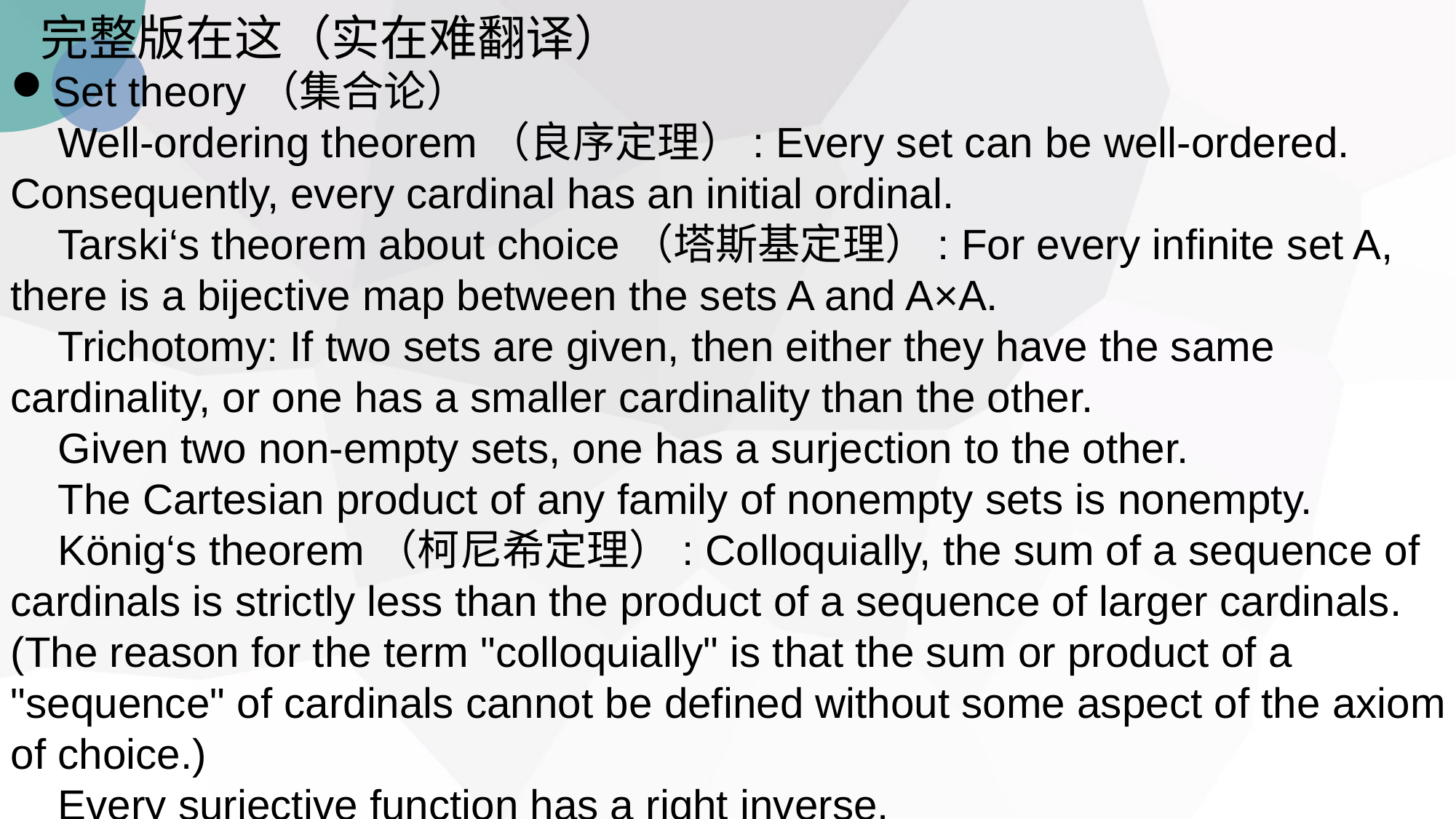

完整版在这（实在难翻译）

Set theory（集合论）
    Well-ordering theorem（良序定理）: Every set can be well-ordered. Consequently, every cardinal has an initial ordinal.
    Tarski‘s theorem about choice（塔斯基定理）: For every infinite set A, there is a bijective map between the sets A and A×A.
    Trichotomy: If two sets are given, then either they have the same cardinality, or one has a smaller cardinality than the other.
    Given two non-empty sets, one has a surjection to the other.
    The Cartesian product of any family of nonempty sets is nonempty.
    König‘s theorem（柯尼希定理）: Colloquially, the sum of a sequence of cardinals is strictly less than the product of a sequence of larger cardinals. (The reason for the term "colloquially" is that the sum or product of a "sequence" of cardinals cannot be defined without some aspect of the axiom of choice.)
    Every surjective function has a right inverse.